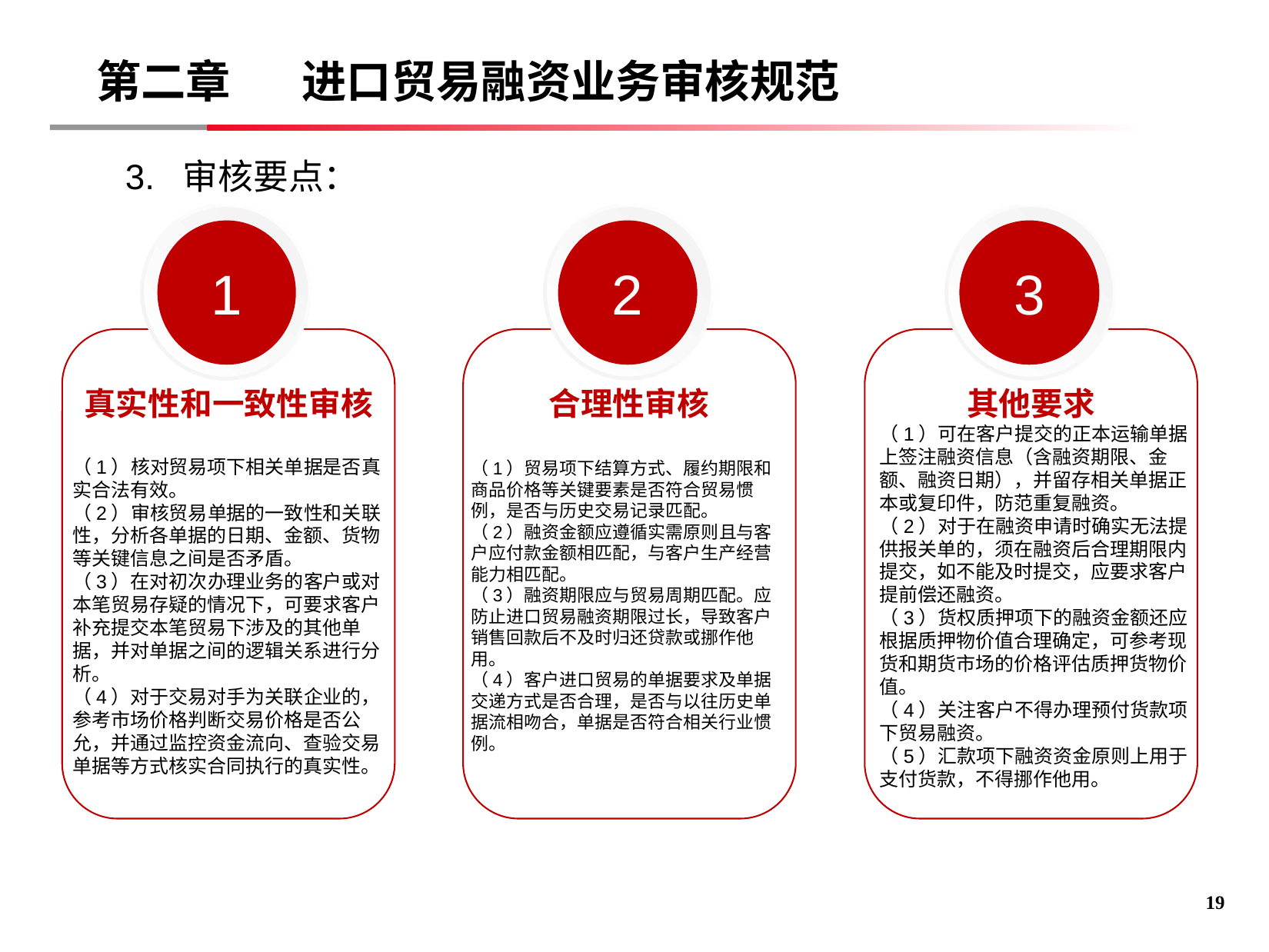

# 第二章       进口贸易融资业务审核规范
审核要点：

1
2
3

真实性和一致性审核

合理性审核
其他要求
（1）核对贸易项下相关单据是否真实合法有效。
（2）审核贸易单据的一致性和关联性，分析各单据的日期、金额、货物等关键信息之间是否矛盾。
（3）在对初次办理业务的客户或对本笔贸易存疑的情况下，可要求客户补充提交本笔贸易下涉及的其他单据，并对单据之间的逻辑关系进行分析。
（4）对于交易对手为关联企业的，参考市场价格判断交易价格是否公允，并通过监控资金流向、查验交易单据等方式核实合同执行的真实性。

（1）可在客户提交的正本运输单据上签注融资信息（含融资期限、金额、融资日期），并留存相关单据正本或复印件，防范重复融资。
（2）对于在融资申请时确实无法提供报关单的，须在融资后合理期限内提交，如不能及时提交，应要求客户提前偿还融资。
（3）货权质押项下的融资金额还应根据质押物价值合理确定，可参考现货和期货市场的价格评估质押货物价值。
（4）关注客户不得办理预付货款项下贸易融资。
（5）汇款项下融资资金原则上用于支付货款，不得挪作他用。
（1）贸易项下结算方式、履约期限和商品价格等关键要素是否符合贸易惯例，是否与历史交易记录匹配。
（2）融资金额应遵循实需原则且与客户应付款金额相匹配，与客户生产经营能力相匹配。
（3）融资期限应与贸易周期匹配。应防止进口贸易融资期限过长，导致客户销售回款后不及时归还贷款或挪作他用。
（4）客户进口贸易的单据要求及单据交递方式是否合理，是否与以往历史单据流相吻合，单据是否符合相关行业惯例。

19